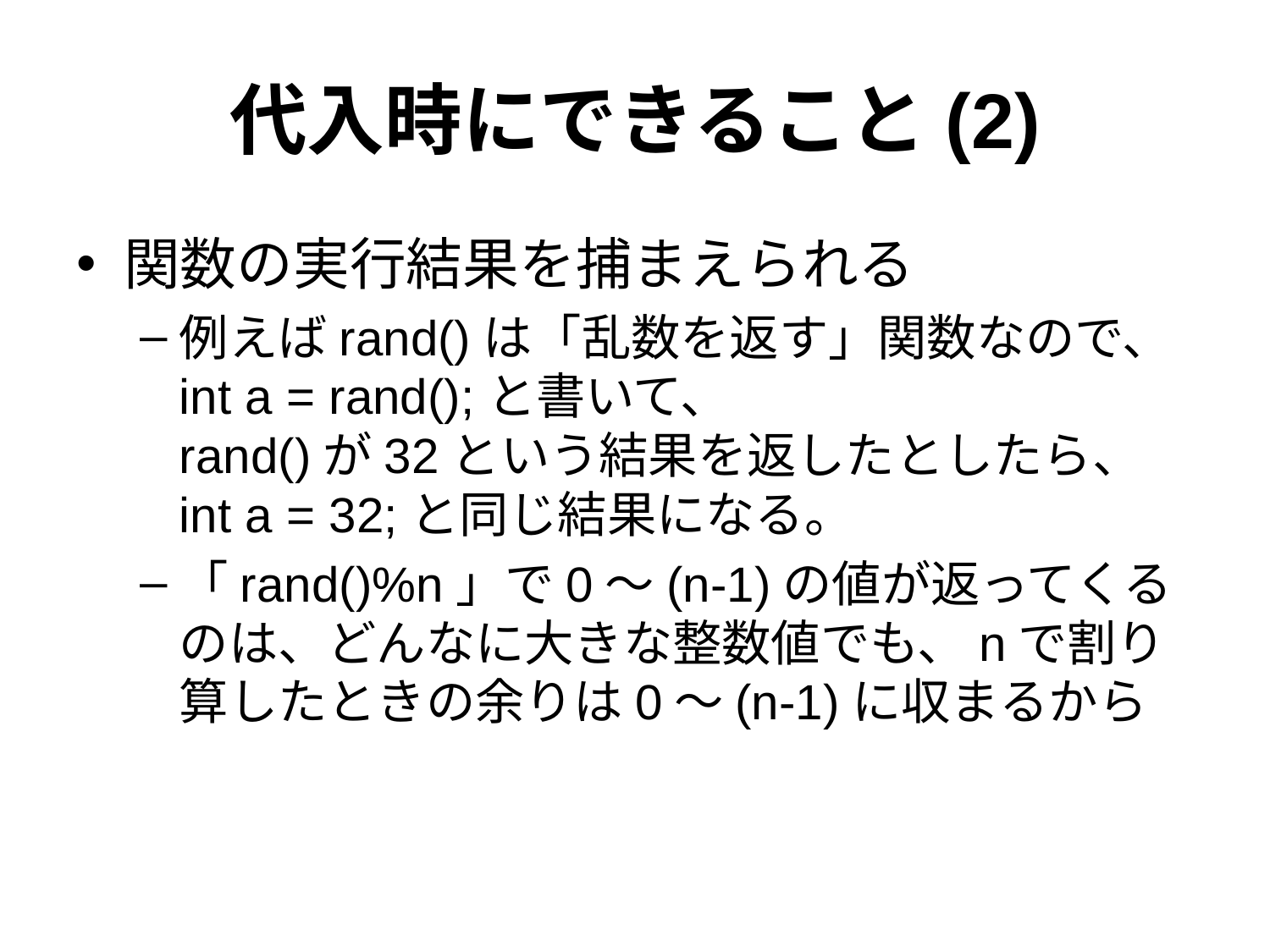

# 代入時にできること(2)
関数の実行結果を捕まえられる
例えばrand()は「乱数を返す」関数なので、
int a = rand();と書いて、
rand()が32という結果を返したとしたら、
int a = 32;と同じ結果になる。
「rand()%n」で0～(n-1)の値が返ってくるのは、どんなに大きな整数値でも、nで割り算したときの余りは0～(n-1)に収まるから